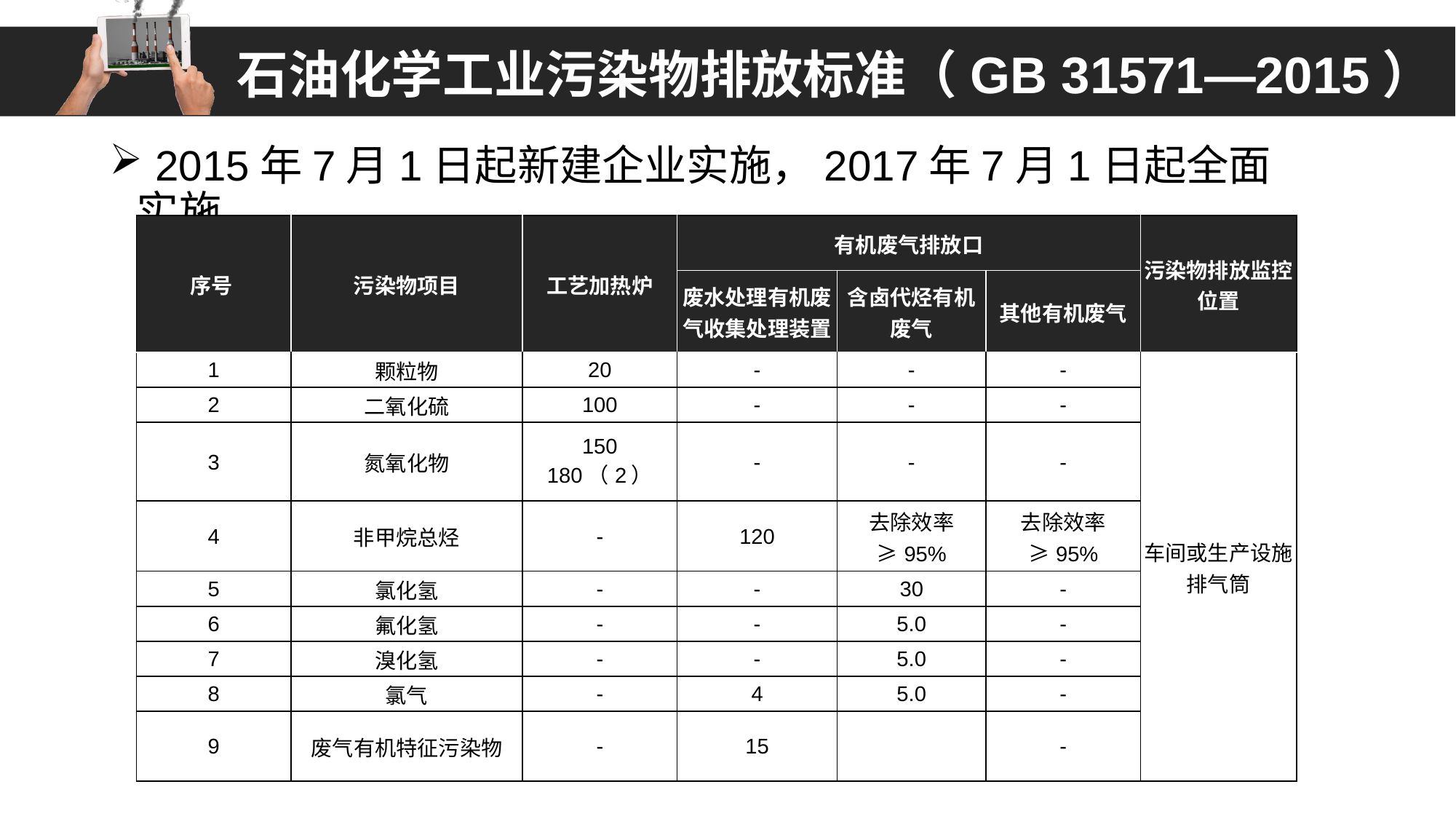

石油化学工业污染物排放标准（GB 31571—2015）
 2015年7月1日起新建企业实施，2017年7月1日起全面实施

| 序号 | 污染物项目 | 工艺加热炉 | 有机废气排放口 |  |  | 污染物排放监控位置 |
| --- | --- | --- | --- | --- | --- | --- |
|  |  |  | 废水处理有机废气收集处理装置 | 含卤代烃有机废气 | 其他有机废气 |  |
| 1 | 颗粒物 | 20 | - | - | - | 车间或生产设施排气筒 |
| 2 | 二氧化硫 | 100 | - | - | - |  |
| 3 | 氮氧化物 | 150 180（2） | - | - | - |  |
| 4 | 非甲烷总烃 | - | 120 | 去除效率≥95% | 去除效率≥95% |  |
| 5 | 氯化氢 | - | - | 30 | - |  |
| 6 | 氟化氢 | - | - | 5.0 | - |  |
| 7 | 溴化氢 | - | - | 5.0 | - |  |
| 8 | 氯气 | - | 4 | 5.0 | - |  |
| 9 | 废气有机特征污染物 | - | 15 |  | - |  |